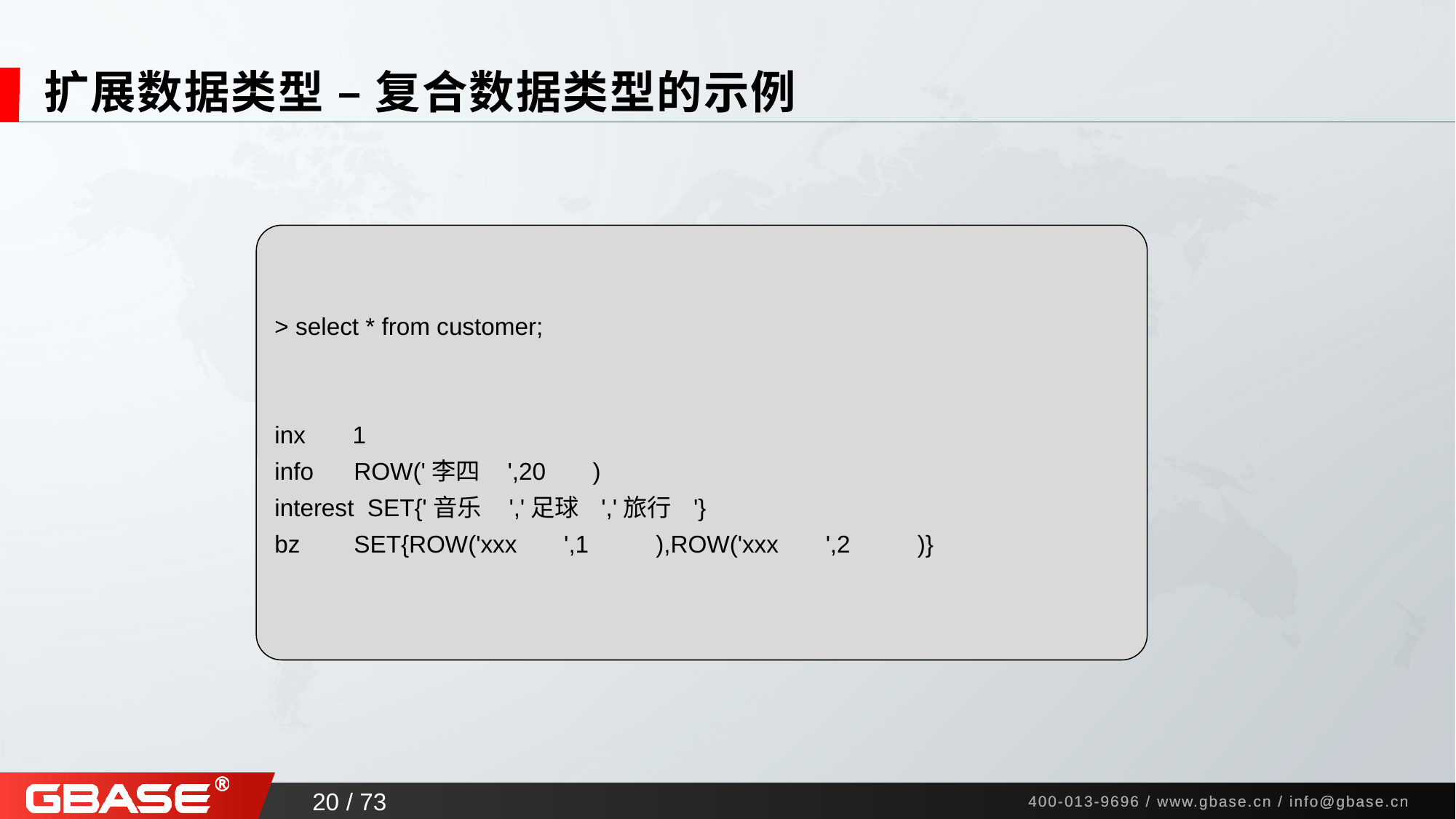

# 扩展数据类型 – 复合数据类型的示例

> select * from customer;

inx       1
info      ROW('李四    ',20       )
interest  SET{'音乐    ','足球   ','旅行   '}
bz        SET{ROW('xxx       ',1          ),ROW('xxx       ',2          )}